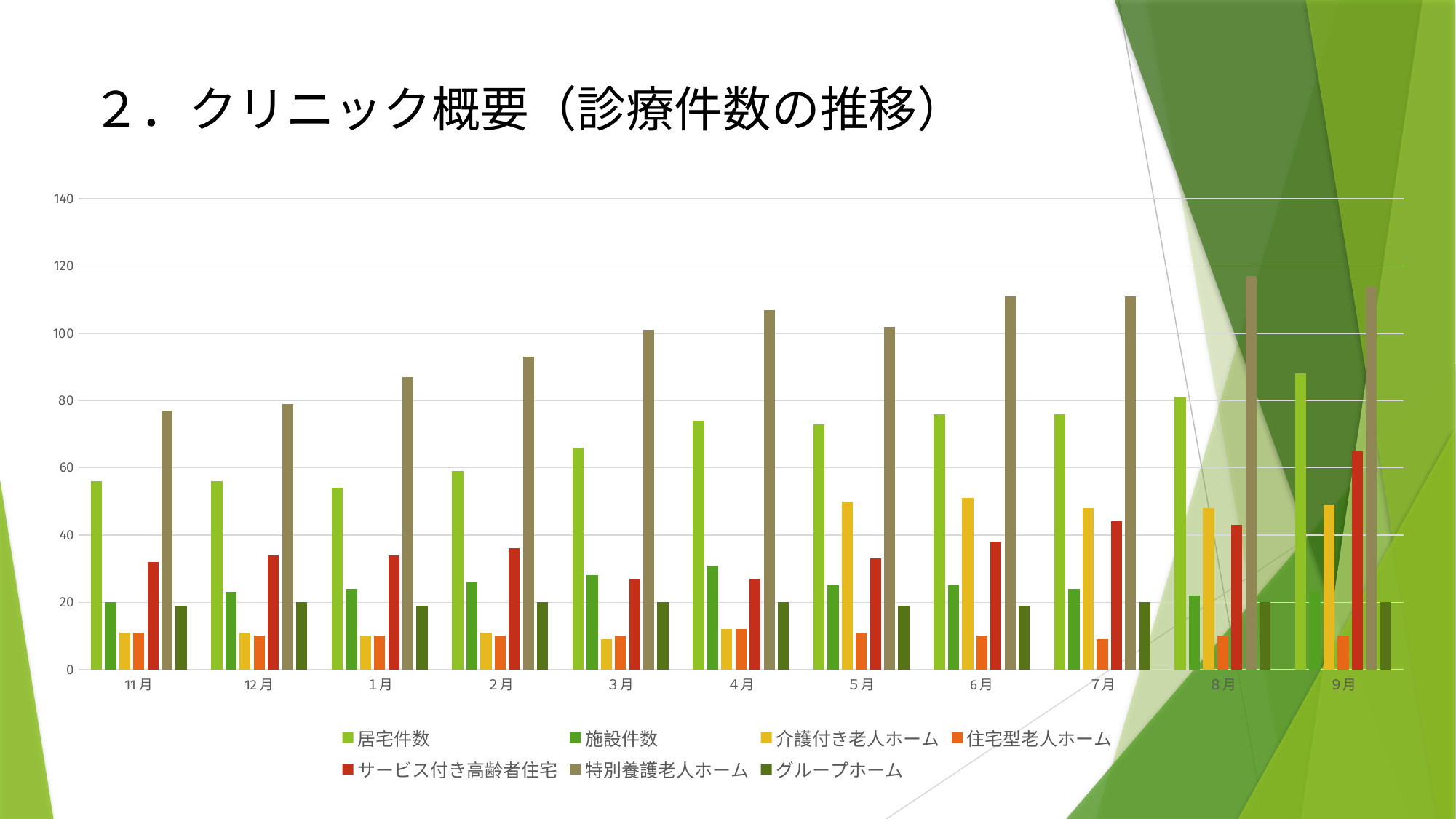

# ２．クリニック概要（診療件数の推移）

### Chart

| Category | 居宅件数 | 施設件数 | 介護付き老人ホーム | 住宅型老人ホーム | サービス付き高齢者住宅 | 特別養護老人ホーム | グループホーム |
|---|---|---|---|---|---|---|---|
| 11月 | 56.0 | 20.0 | 11.0 | 11.0 | 32.0 | 77.0 | 19.0 |
| 12月 | 56.0 | 23.0 | 11.0 | 10.0 | 34.0 | 79.0 | 20.0 |
| １月 | 54.0 | 24.0 | 10.0 | 10.0 | 34.0 | 87.0 | 19.0 |
| ２月 | 59.0 | 26.0 | 11.0 | 10.0 | 36.0 | 93.0 | 20.0 |
| ３月 | 66.0 | 28.0 | 9.0 | 10.0 | 27.0 | 101.0 | 20.0 |
| ４月 | 74.0 | 31.0 | 12.0 | 12.0 | 27.0 | 107.0 | 20.0 |
| ５月 | 73.0 | 25.0 | 50.0 | 11.0 | 33.0 | 102.0 | 19.0 |
| 6月 | 76.0 | 25.0 | 51.0 | 10.0 | 38.0 | 111.0 | 19.0 |
| ７月 | 76.0 | 24.0 | 48.0 | 9.0 | 44.0 | 111.0 | 20.0 |
| ８月 | 81.0 | 22.0 | 48.0 | 10.0 | 43.0 | 117.0 | 20.0 |
| ９月 | 88.0 | 23.0 | 49.0 | 10.0 | 65.0 | 114.0 | 20.0 |